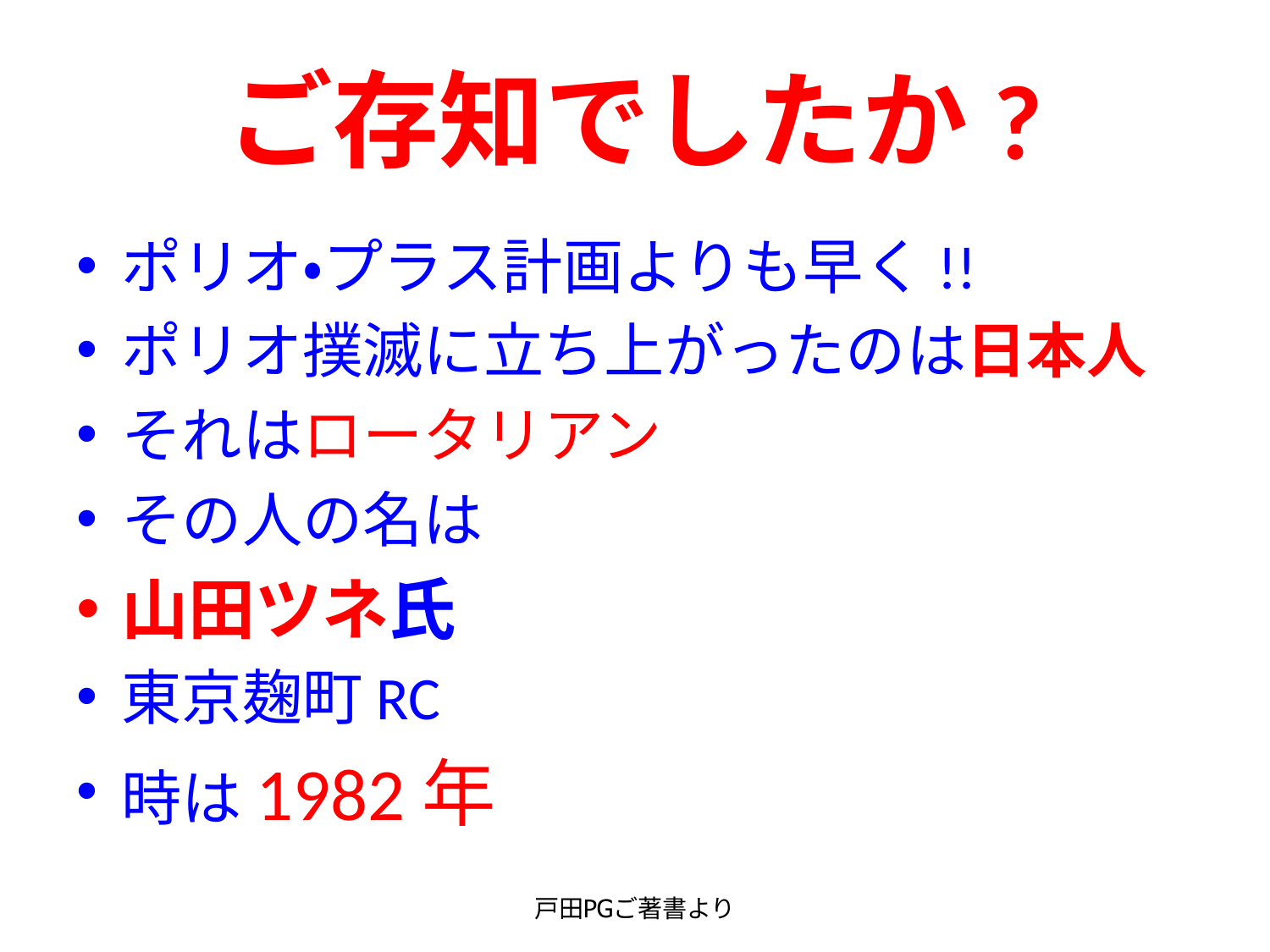

# ご存知でしたか?
ポリオ・プラス計画よりも早く!!
ポリオ撲滅に立ち上がったのは日本人
それはロータリアン
その人の名は
山田ツネ氏
東京麹町RC
時は1982年
戸田PGご著書より